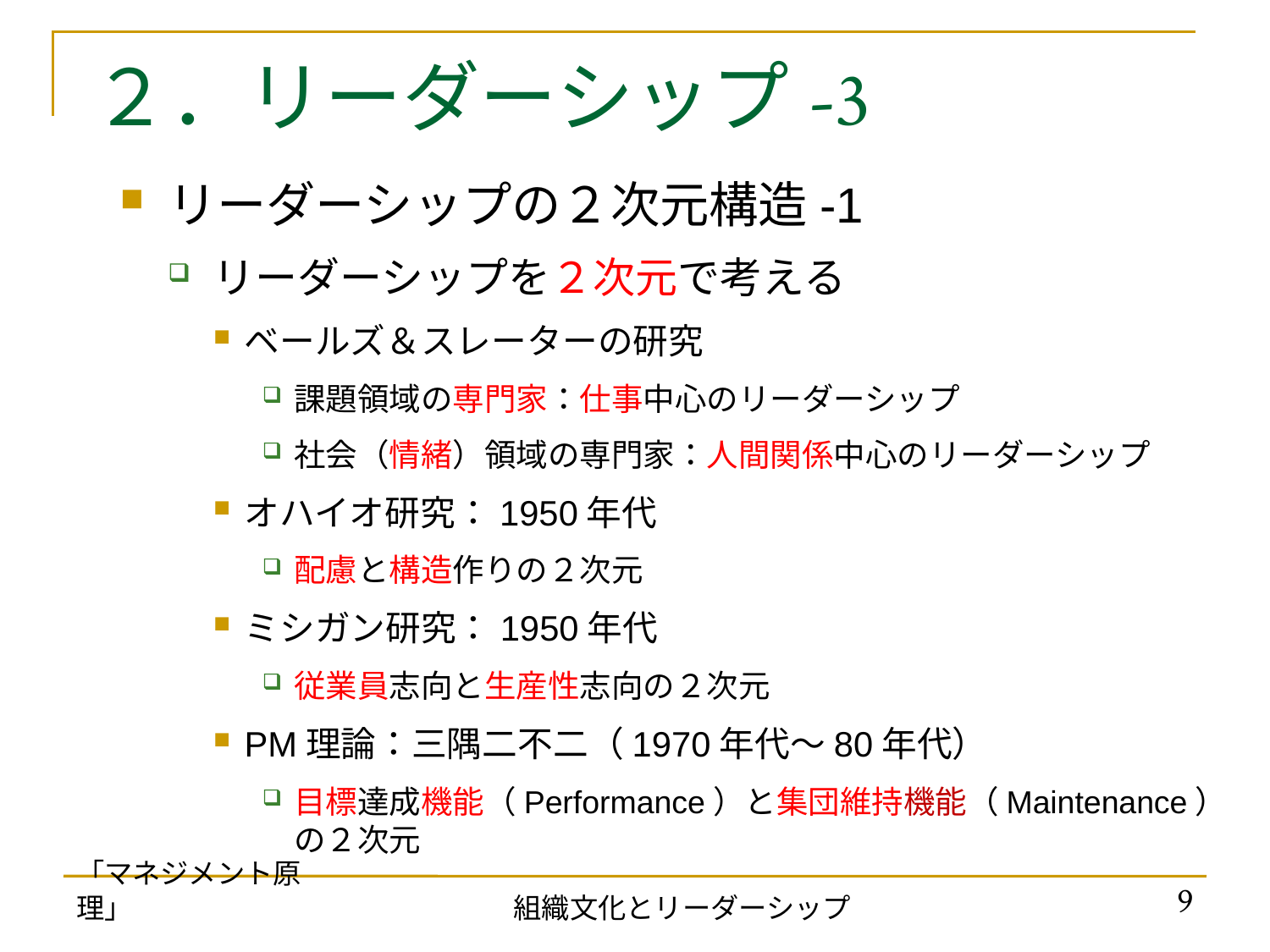

# ２．リーダーシップ-3
リーダーシップの２次元構造-1
リーダーシップを２次元で考える
ベールズ＆スレーターの研究
課題領域の専門家：仕事中心のリーダーシップ
社会（情緒）領域の専門家：人間関係中心のリーダーシップ
オハイオ研究：1950年代
配慮と構造作りの２次元
ミシガン研究：1950年代
従業員志向と生産性志向の２次元
PM理論：三隅二不二（1970年代～80年代）
目標達成機能（Performance）と集団維持機能（Maintenance）
の２次元
「マネジメント原理」
9
組織文化とリーダーシップ